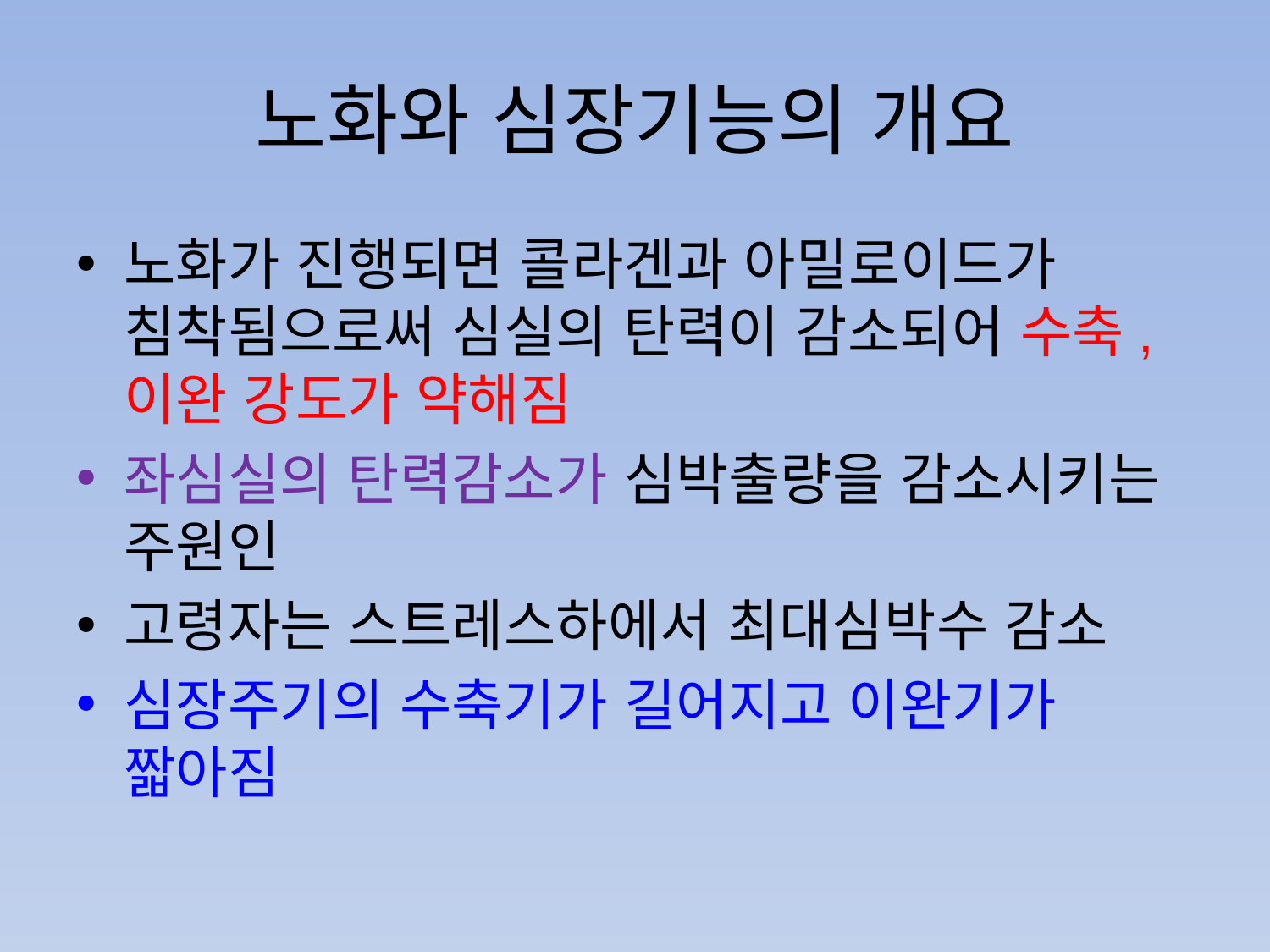

# 노화와 심장기능의 개요
노화가 진행되면 콜라겐과 아밀로이드가 침착됨으로써 심실의 탄력이 감소되어 수축,이완 강도가 약해짐
좌심실의 탄력감소가 심박출량을 감소시키는 주원인
고령자는 스트레스하에서 최대심박수 감소
심장주기의 수축기가 길어지고 이완기가 짧아짐